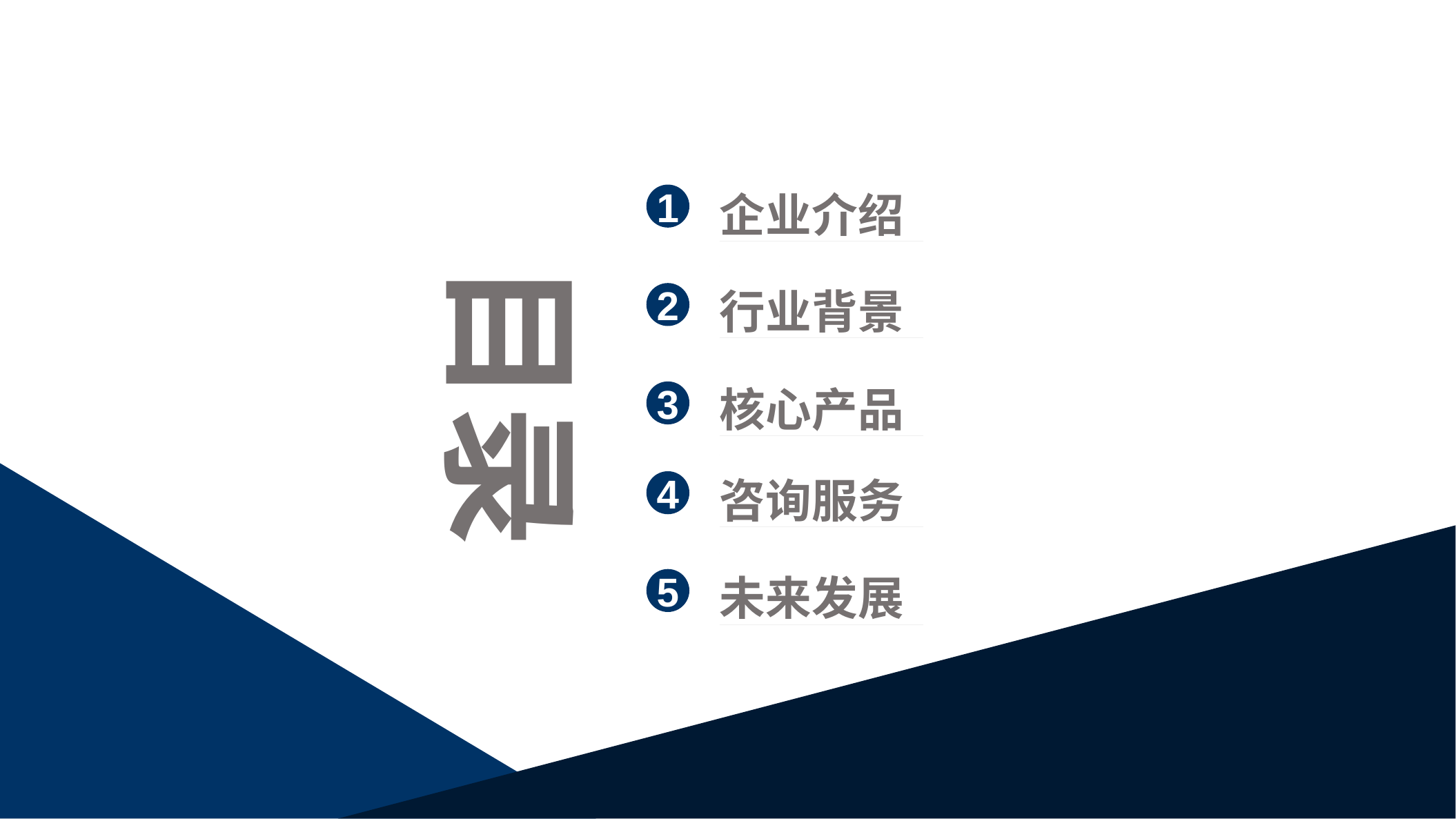

企业介绍
1
目录
行业背景
2
核心产品
3
咨询服务

4

未来发展
5